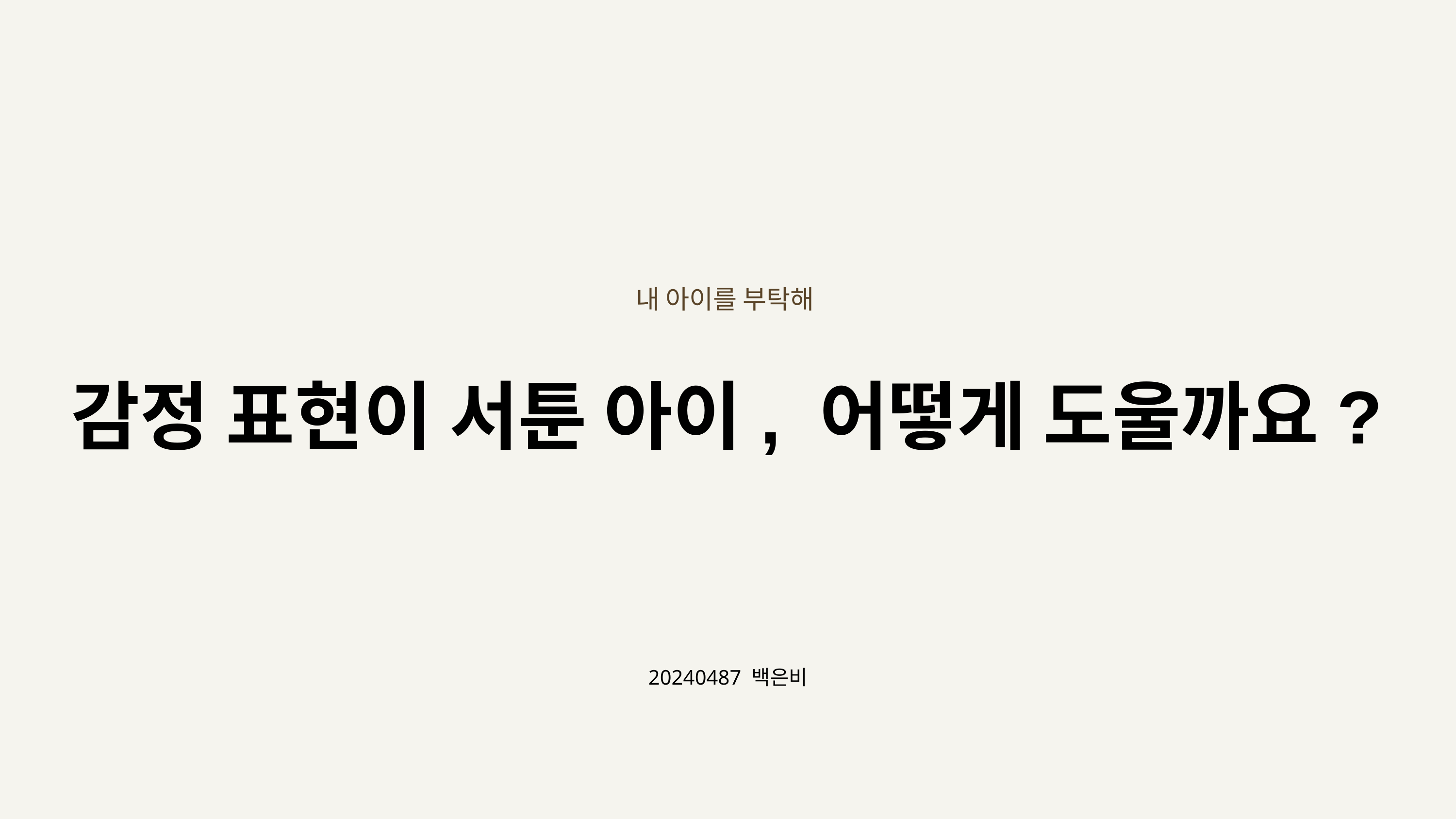

내 아이를 부탁해
감정 표현이 서툰 아이, 어떻게 도울까요?
20240487 백은비